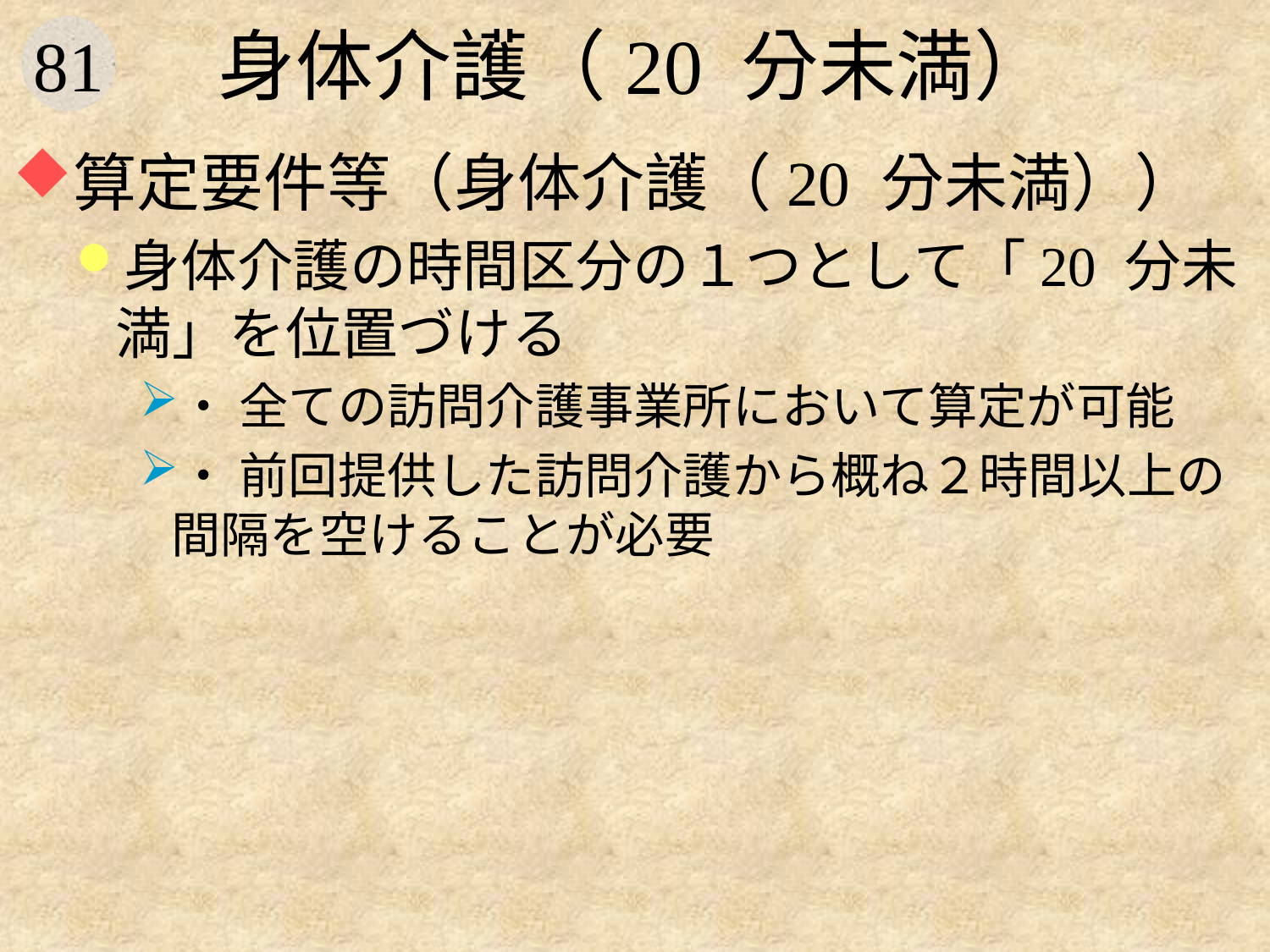

# 身体介護（20 分未満）
算定要件等（身体介護（20 分未満））
身体介護の時間区分の１つとして「20 分未満」を位置づける
・ 全ての訪問介護事業所において算定が可能
・ 前回提供した訪問介護から概ね２時間以上の間隔を空けることが必要